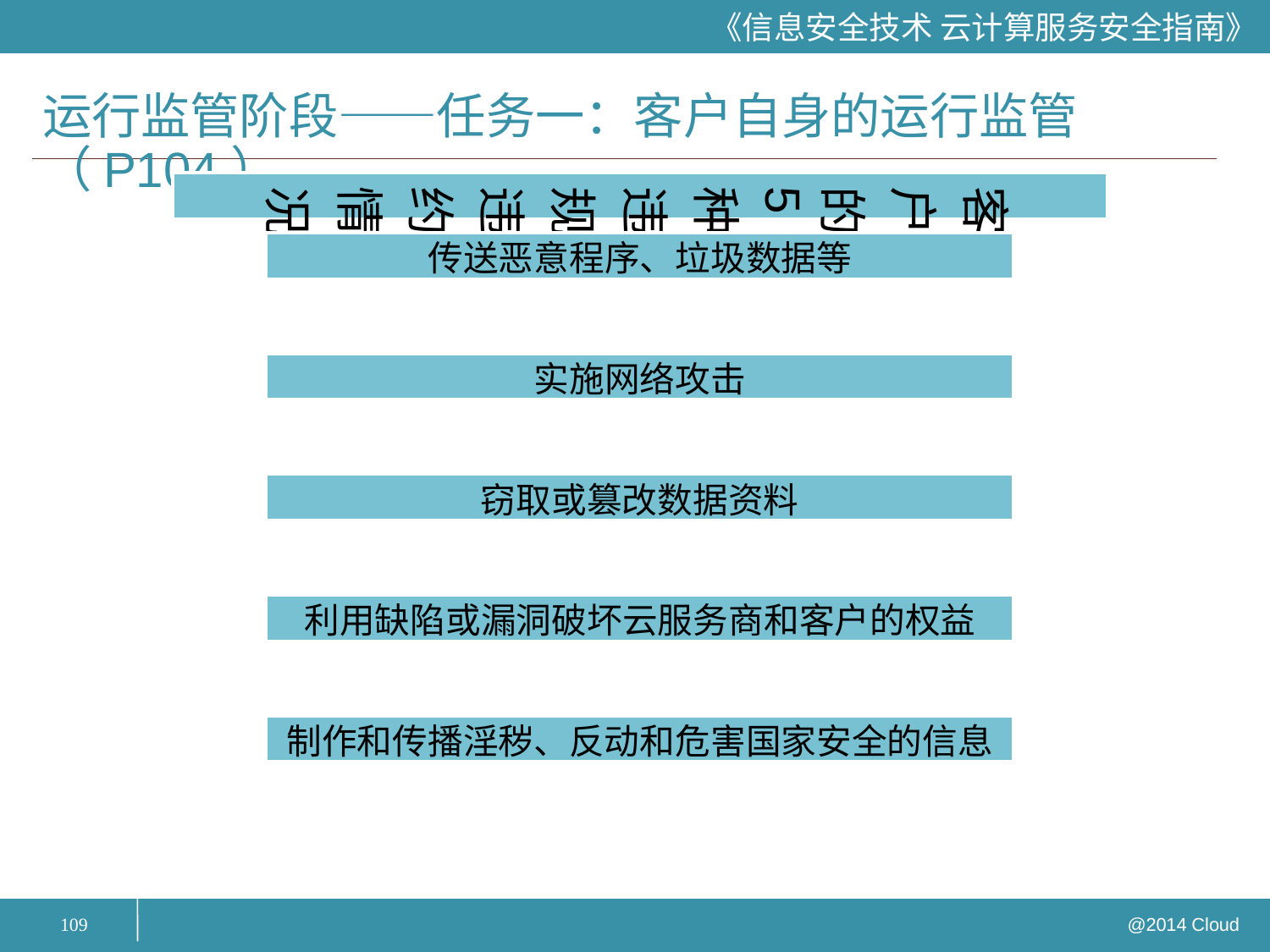

# 运行监管阶段——任务一：客户自身的运行监管（P104）
客户的5种违规违约情况
传送恶意程序、垃圾数据等
实施网络攻击
窃取或篡改数据资料
利用缺陷或漏洞破坏云服务商和客户的权益
制作和传播淫秽、反动和危害国家安全的信息
109